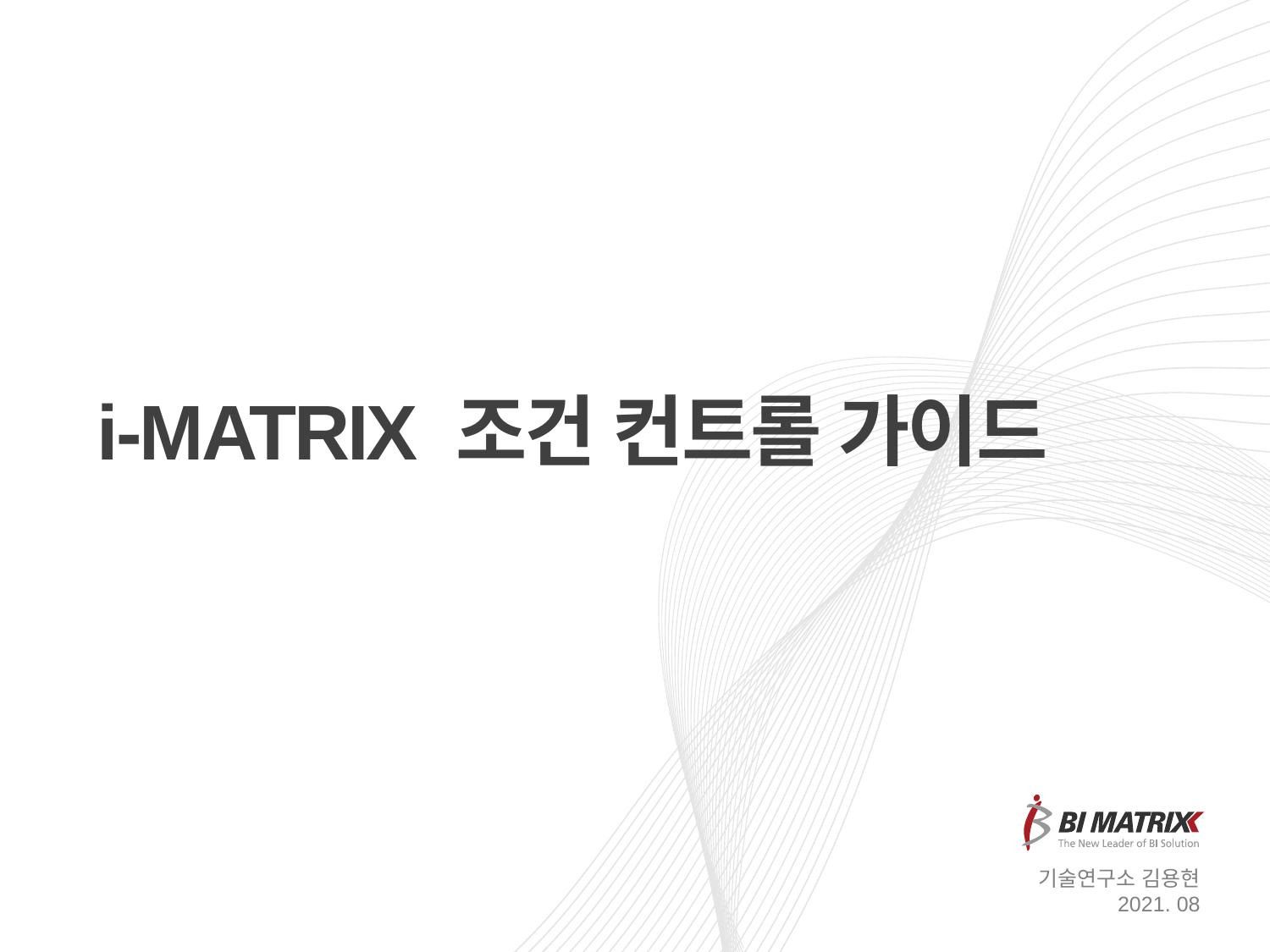

i-MATRIX 조건 컨트롤 가이드

기술연구소 김용현
2021. 08